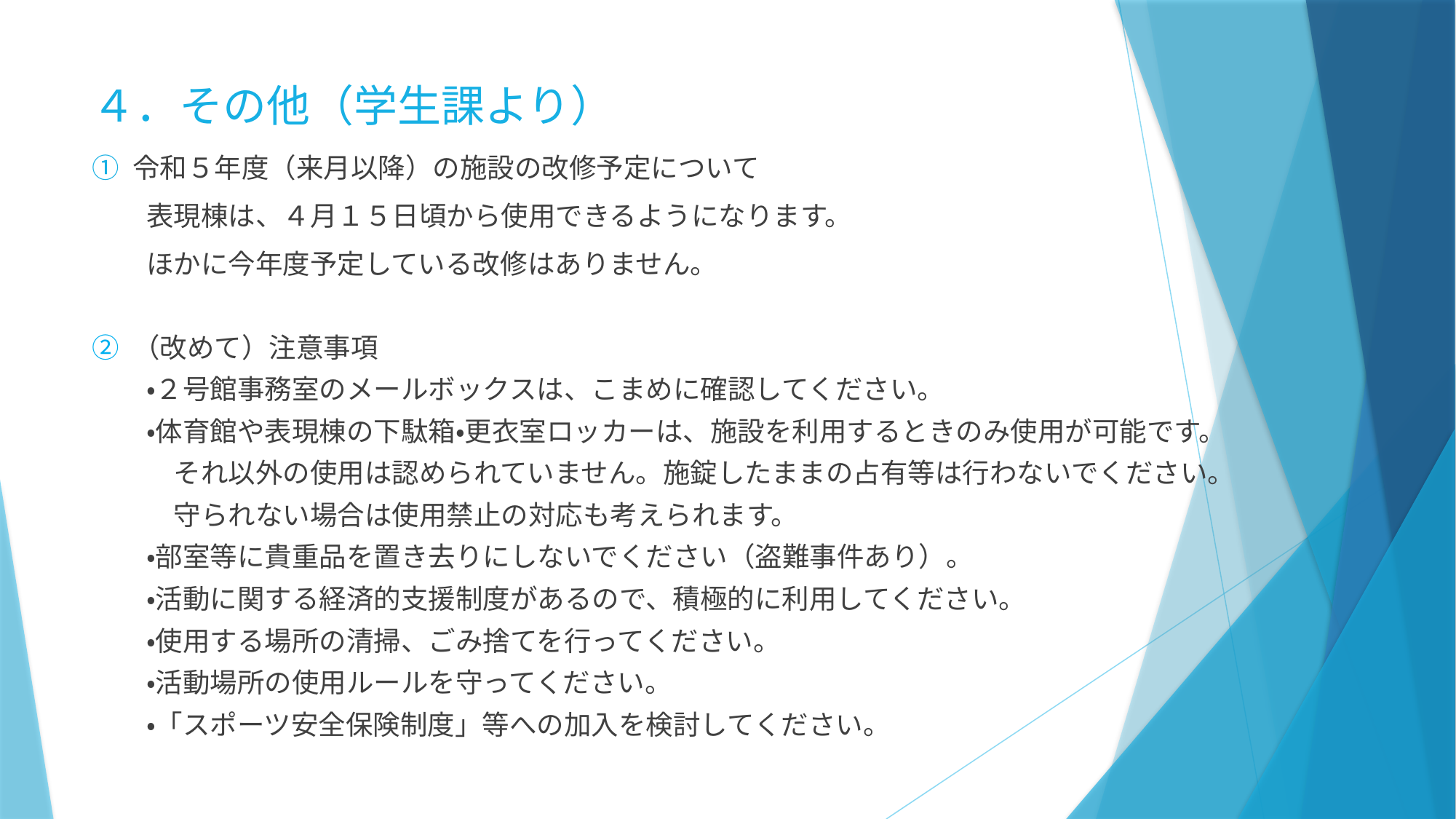

# ４．その他（学生課より）
令和５年度（来月以降）の施設の改修予定について
　　表現棟は、４月１５日頃から使用できるようになります。
　　ほかに今年度予定している改修はありません。

（改めて）注意事項
　　・２号館事務室のメールボックスは、こまめに確認してください。
　　・体育館や表現棟の下駄箱・更衣室ロッカーは、施設を利用するときのみ使用が可能です。
　　　それ以外の使用は認められていません。施錠したままの占有等は行わないでください。
　　　守られない場合は使用禁止の対応も考えられます。
　　・部室等に貴重品を置き去りにしないでください（盗難事件あり）。
　　・活動に関する経済的支援制度があるので、積極的に利用してください。
　　・使用する場所の清掃、ごみ捨てを行ってください。
　　・活動場所の使用ルールを守ってください。
　　・「スポーツ安全保険制度」等への加入を検討してください。